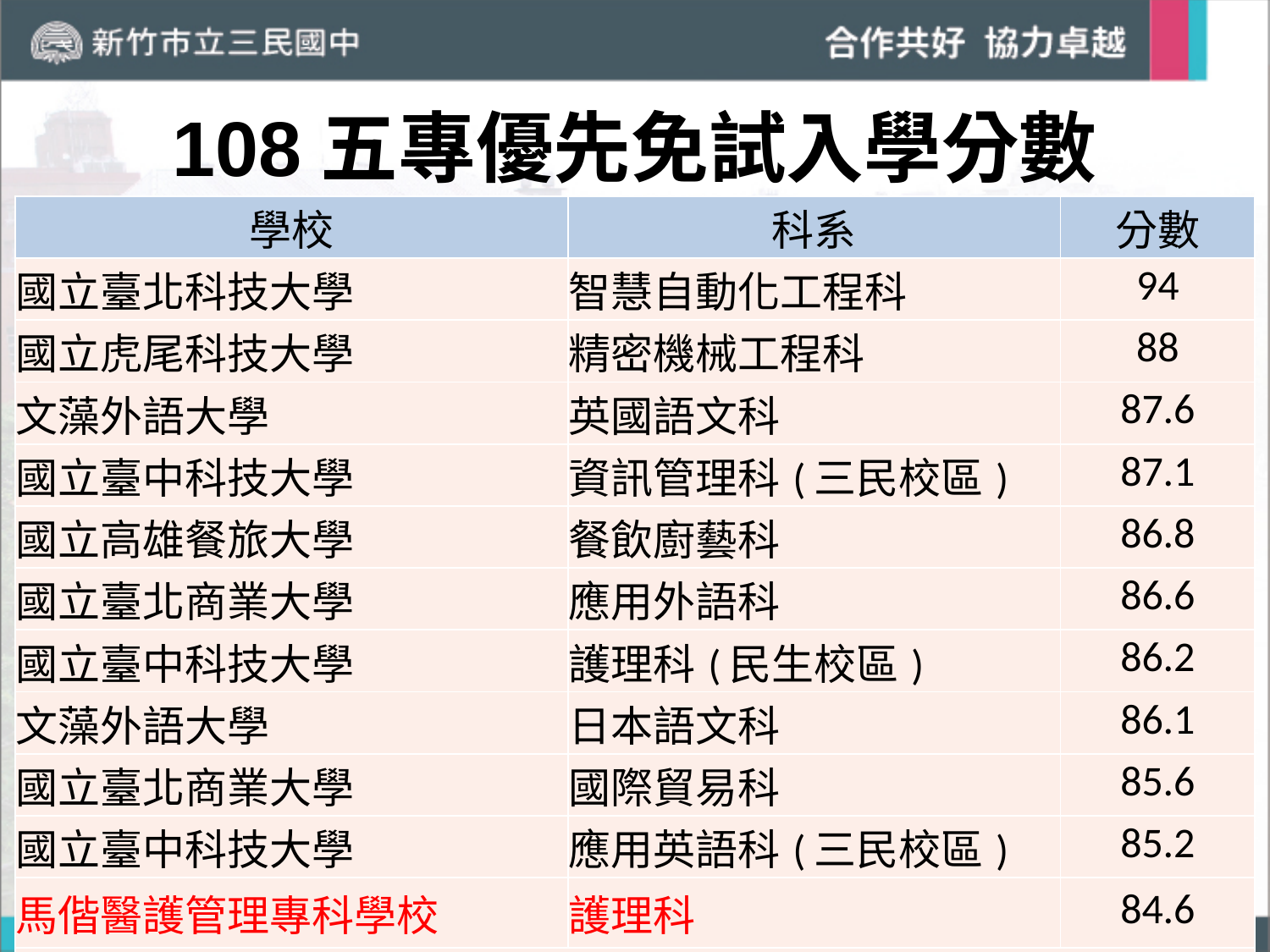

# 108五專優先免試入學分數
| 學校 | 科系 | 分數 |
| --- | --- | --- |
| 國立臺北科技大學 | 智慧自動化工程科 | 94 |
| 國立虎尾科技大學 | 精密機械工程科 | 88 |
| 文藻外語大學 | 英國語文科 | 87.6 |
| 國立臺中科技大學 | 資訊管理科(三民校區) | 87.1 |
| 國立高雄餐旅大學 | 餐飲廚藝科 | 86.8 |
| 國立臺北商業大學 | 應用外語科 | 86.6 |
| 國立臺中科技大學 | 護理科(民生校區) | 86.2 |
| 文藻外語大學 | 日本語文科 | 86.1 |
| 國立臺北商業大學 | 國際貿易科 | 85.6 |
| 國立臺中科技大學 | 應用英語科(三民校區) | 85.2 |
| 馬偕醫護管理專科學校 | 護理科 | 84.6 |
| 資料來源：108學年度五專優先免試入學招生各校系科(組)最低錄取標準表-一般生 |  |  |